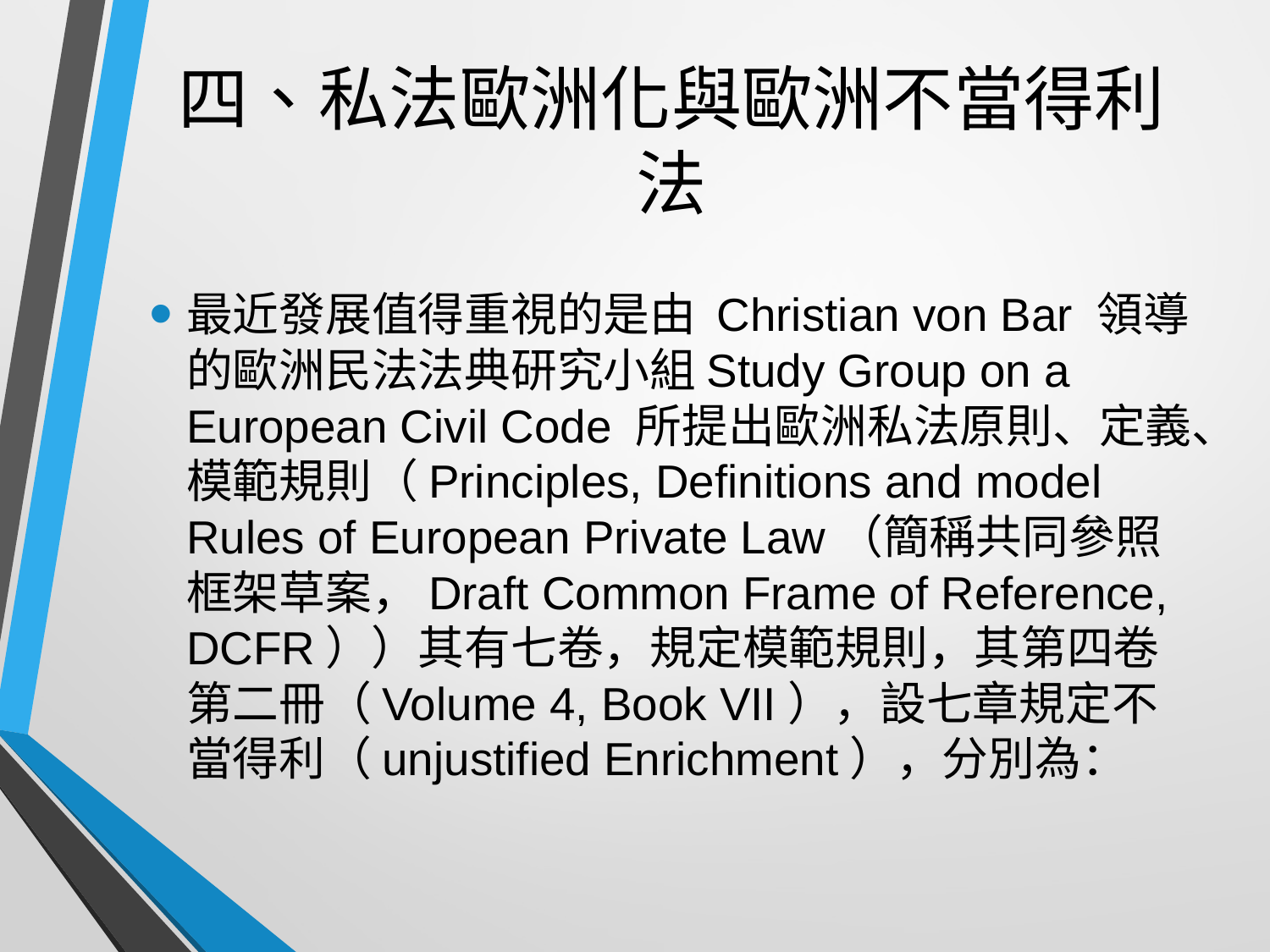

# 四、私法歐洲化與歐洲不當得利法
最近發展值得重視的是由 Christian von Bar 領導的歐洲民法法典研究小組Study Group on a European Civil Code 所提出歐洲私法原則、定義、模範規則（Principles, Definitions and model Rules of European Private Law（簡稱共同參照框架草案，Draft Common Frame of Reference, DCFR））其有七卷，規定模範規則，其第四卷第二冊（Volume 4, Book VII），設七章規定不當得利（unjustified Enrichment），分別為：